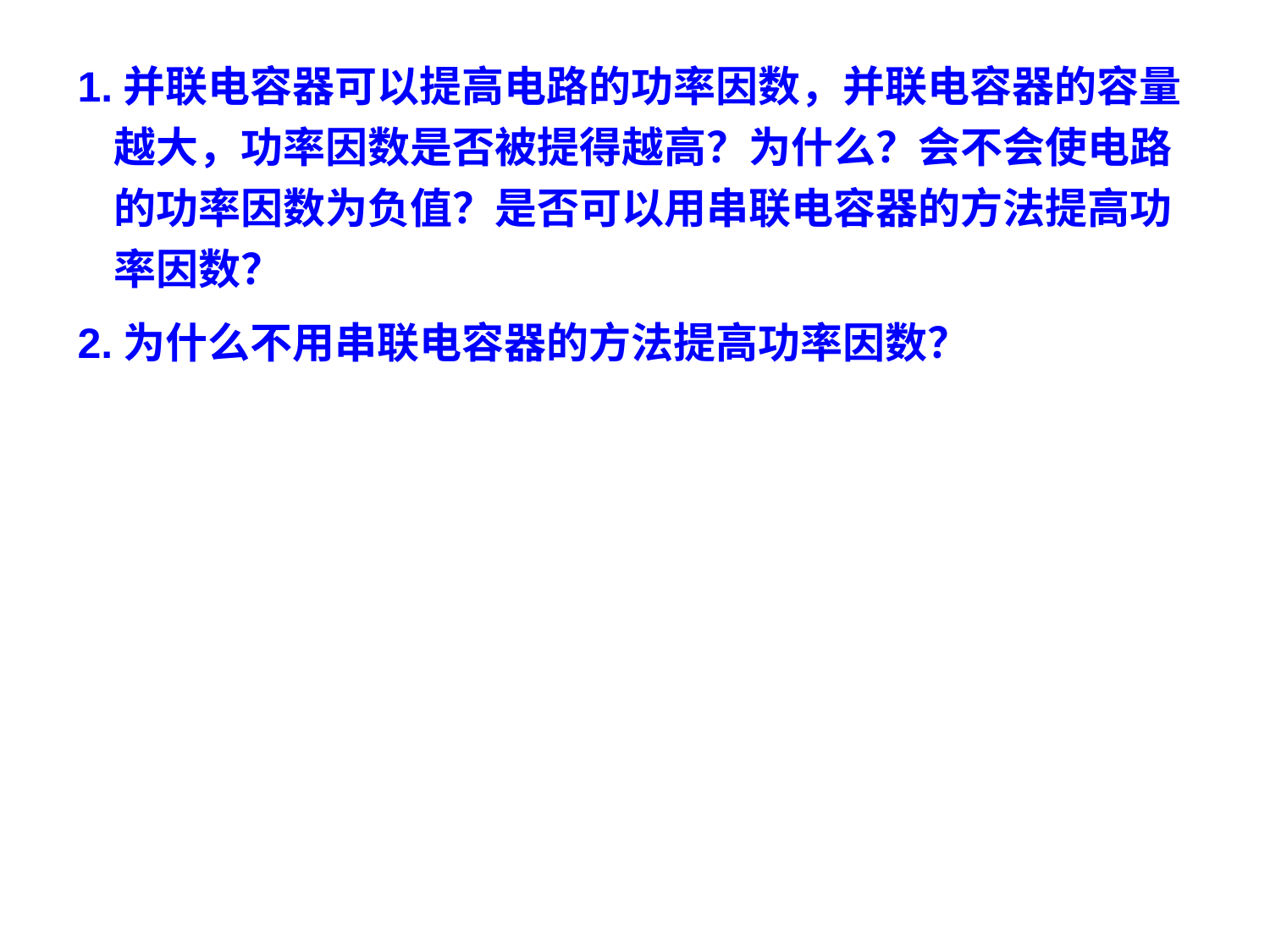

习题
1.并联电容器可以提高电路的功率因数，并联电容器的容量越大，功率因数是否被提得越高？为什么？会不会使电路的功率因数为负值？是否可以用串联电容器的方法提高功率因数？
2.为什么不用串联电容器的方法提高功率因数？